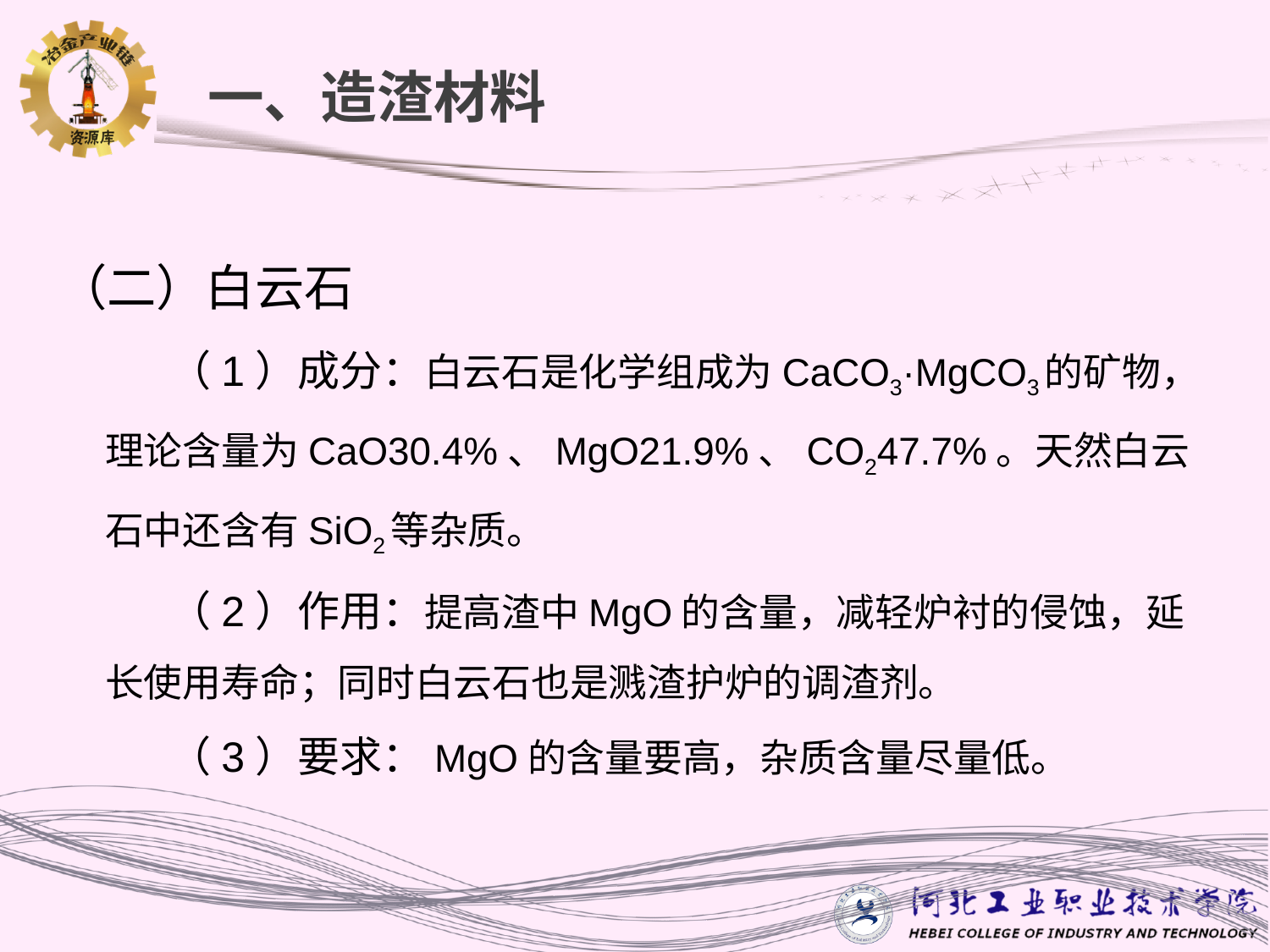

一、造渣材料
（二）白云石
（1）成分：白云石是化学组成为CaCO3·MgCO3的矿物，理论含量为CaO30.4%、MgO21.9%、CO247.7%。天然白云石中还含有SiO2等杂质。
（2）作用：提高渣中MgO的含量，减轻炉衬的侵蚀，延长使用寿命；同时白云石也是溅渣护炉的调渣剂。
（3）要求：MgO的含量要高，杂质含量尽量低。